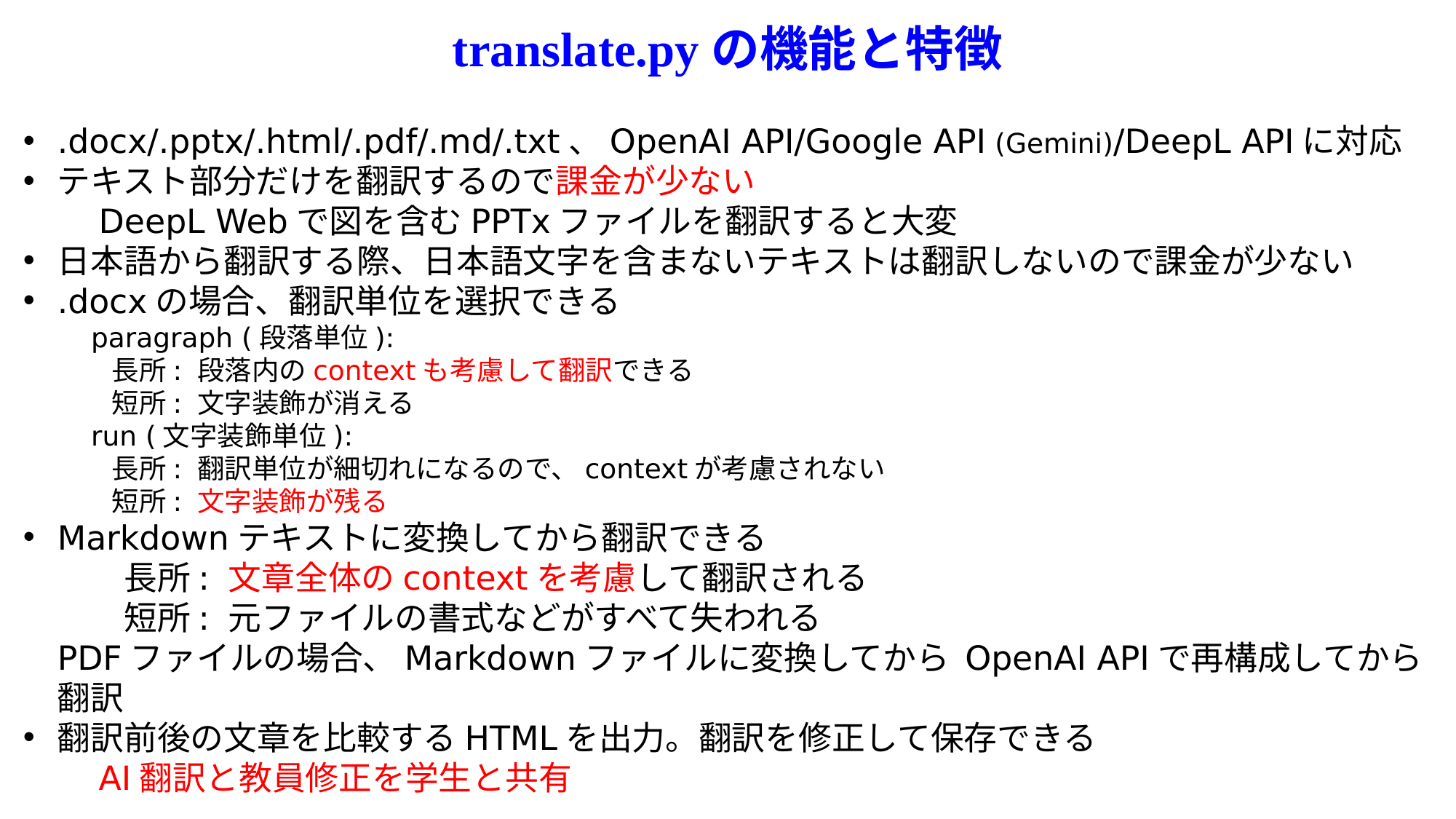

# translate.pyの機能と特徴
.docx/.pptx/.html/.pdf/.md/.txt、OpenAI API/Google API (Gemini)/DeepL APIに対応
テキスト部分だけを翻訳するので課金が少ない
　DeepL Webで図を含むPPTxファイルを翻訳すると大変
日本語から翻訳する際、日本語文字を含まないテキストは翻訳しないので課金が少ない
.docxの場合、翻訳単位を選択できる
　paragraph (段落単位):
　　長所: 段落内のcontextも考慮して翻訳できる
　　短所: 文字装飾が消える
　run (文字装飾単位):
　　長所: 翻訳単位が細切れになるので、contextが考慮されない
　　短所: 文字装飾が残る
Markdownテキストに変換してから翻訳できる
　　長所: 文章全体のcontextを考慮して翻訳される
　　短所: 元ファイルの書式などがすべて失われる
PDFファイルの場合、Markdownファイルに変換してから OpenAI APIで再構成してから翻訳
翻訳前後の文章を比較するHTMLを出力。翻訳を修正して保存できる
　AI翻訳と教員修正を学生と共有